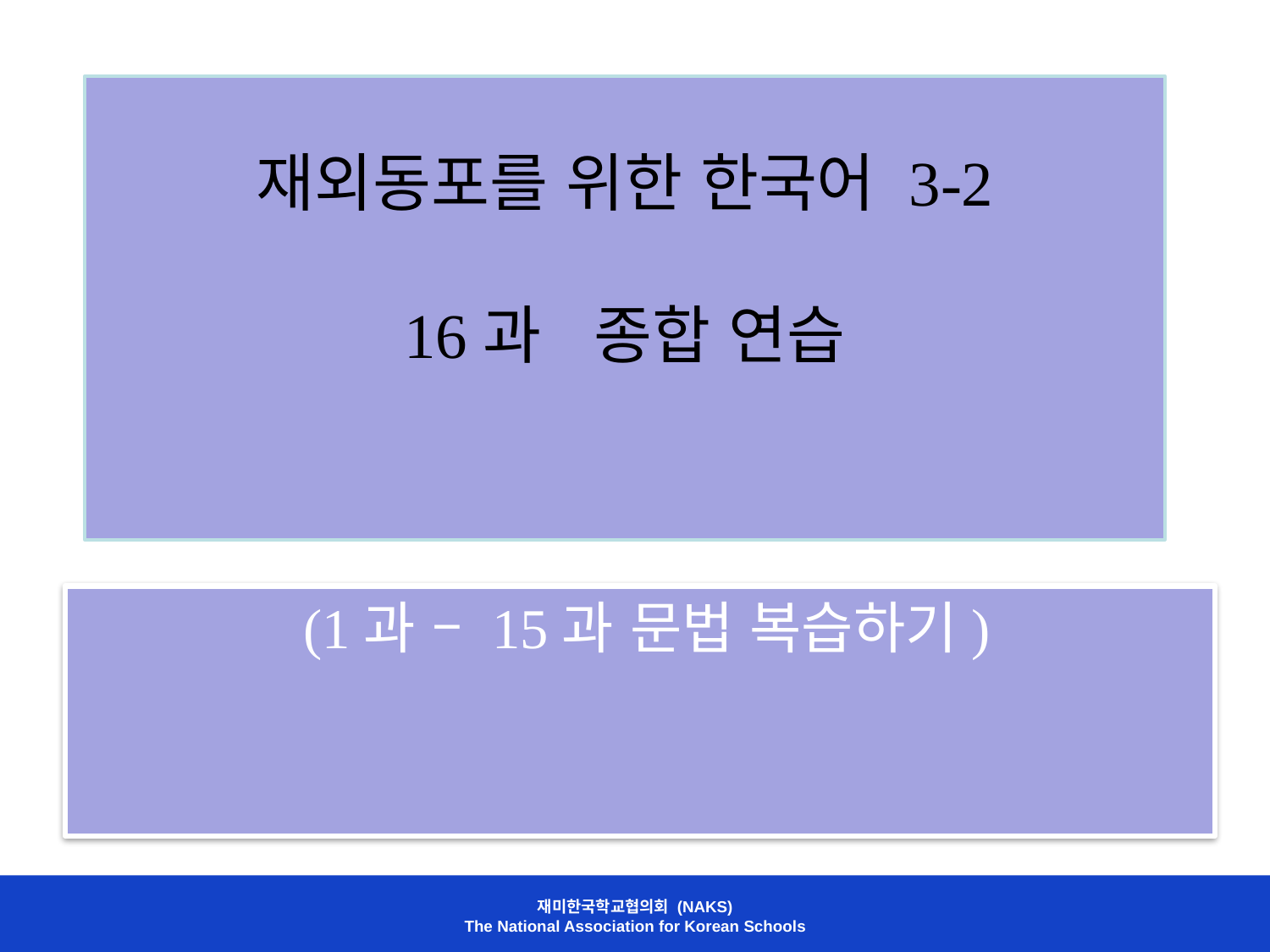

# 재외동포를 위한 한국어 3-2 16과   종합 연습
 (1과 – 15과 문법 복습하기)
재미한국학교협의회 (NAKS)
The National Association for Korean Schools